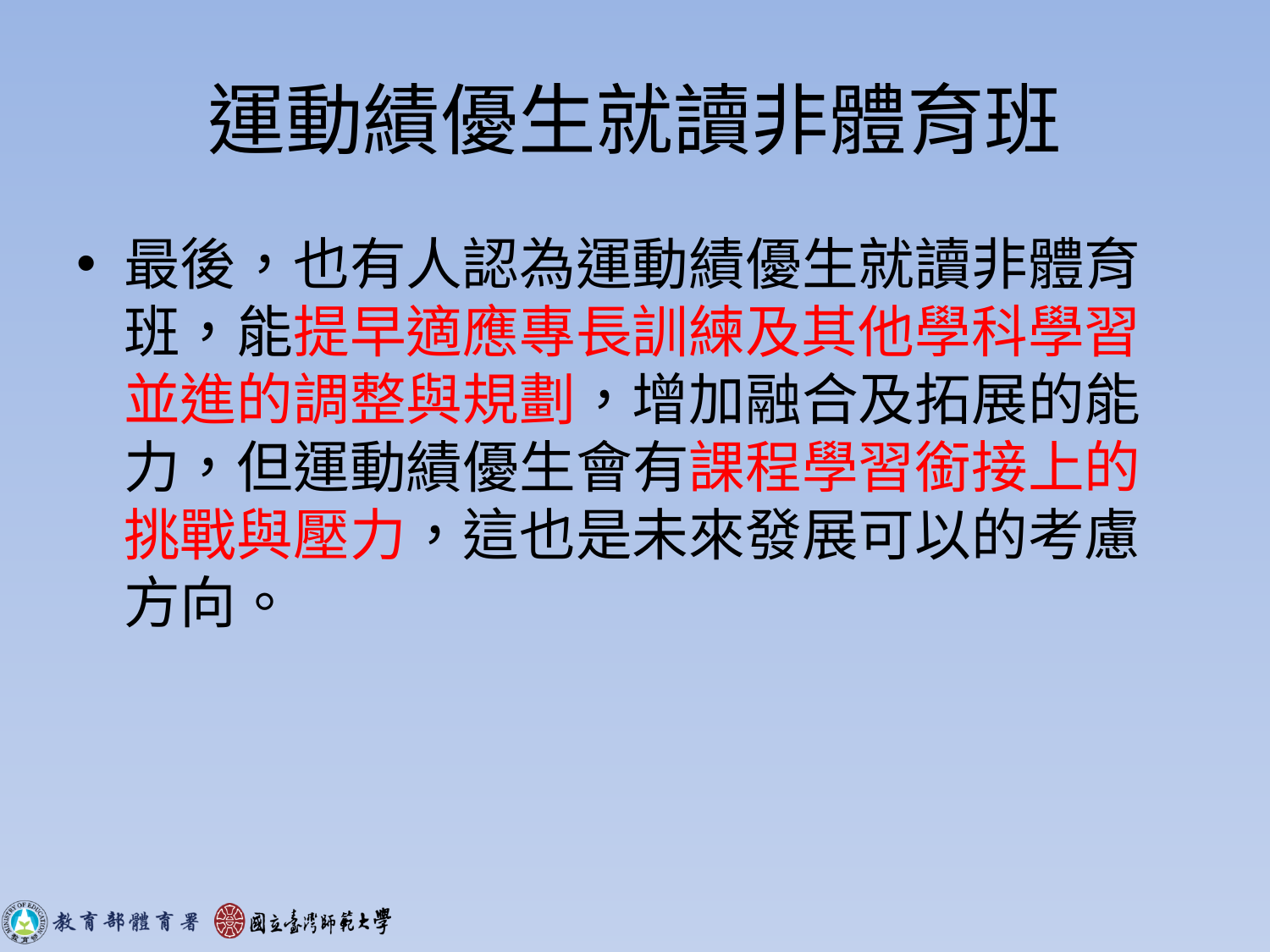

# 運動績優生就讀非體育班
最後，也有人認為運動績優生就讀非體育班，能提早適應專長訓練及其他學科學習並進的調整與規劃，增加融合及拓展的能力，但運動績優生會有課程學習銜接上的挑戰與壓力，這也是未來發展可以的考慮方向。